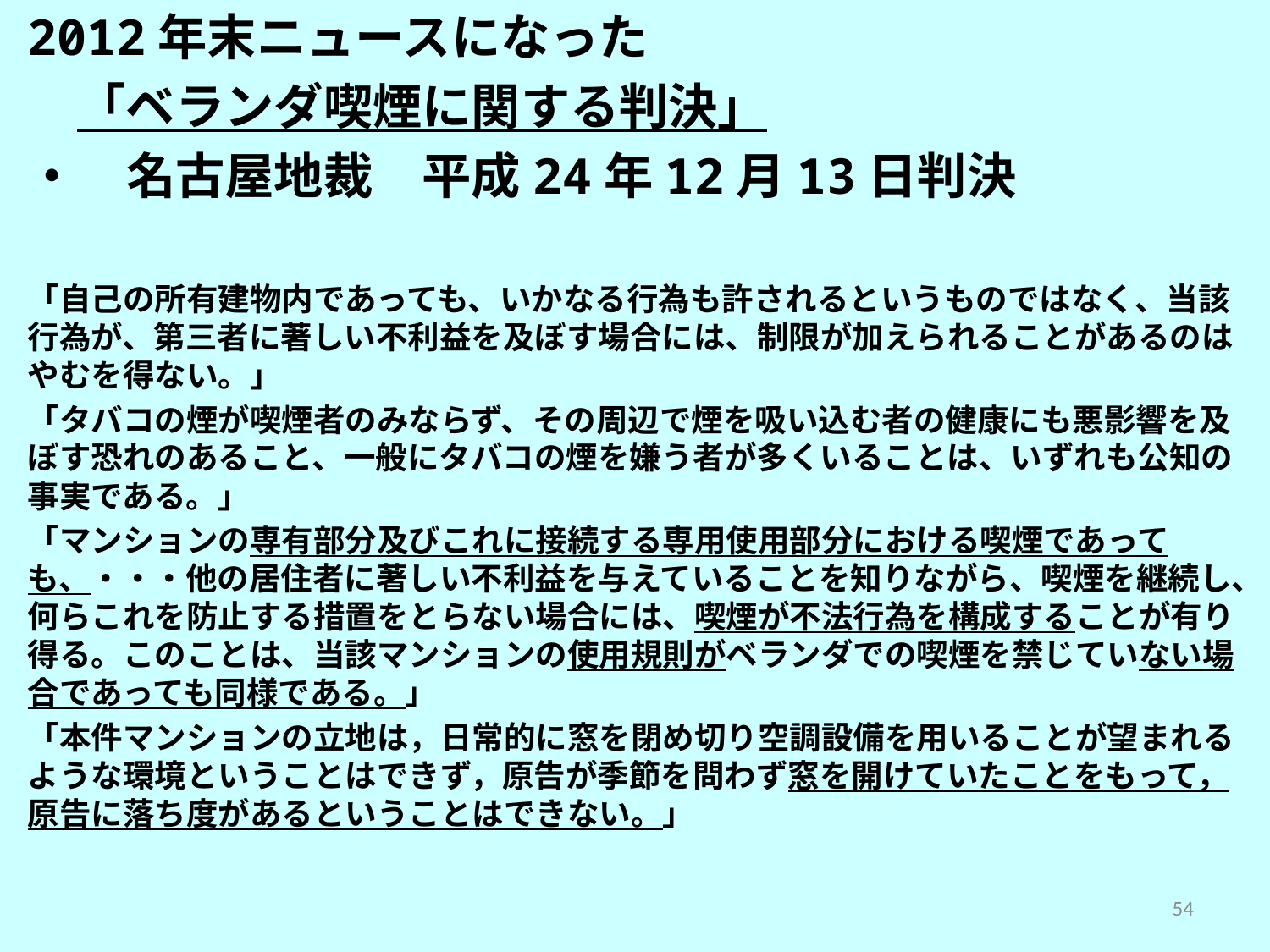

2012年末ニュースになった
　「ベランダ喫煙に関する判決」
・　名古屋地裁　平成24年12月13日判決

「自己の所有建物内であっても、いかなる行為も許されるというものではなく、当該行為が、第三者に著しい不利益を及ぼす場合には、制限が加えられることがあるのはやむを得ない。」
「タバコの煙が喫煙者のみならず、その周辺で煙を吸い込む者の健康にも悪影響を及ぼす恐れのあること、一般にタバコの煙を嫌う者が多くいることは、いずれも公知の事実である。」
「マンションの専有部分及びこれに接続する専用使用部分における喫煙であっても、・・・他の居住者に著しい不利益を与えていることを知りながら、喫煙を継続し、何らこれを防止する措置をとらない場合には、喫煙が不法行為を構成することが有り得る。このことは、当該マンションの使用規則がベランダでの喫煙を禁じていない場合であっても同様である。」
「本件マンションの立地は，日常的に窓を閉め切り空調設備を用いることが望まれるような環境ということはできず，原告が季節を問わず窓を開けていたことをもって，原告に落ち度があるということはできない。」

54